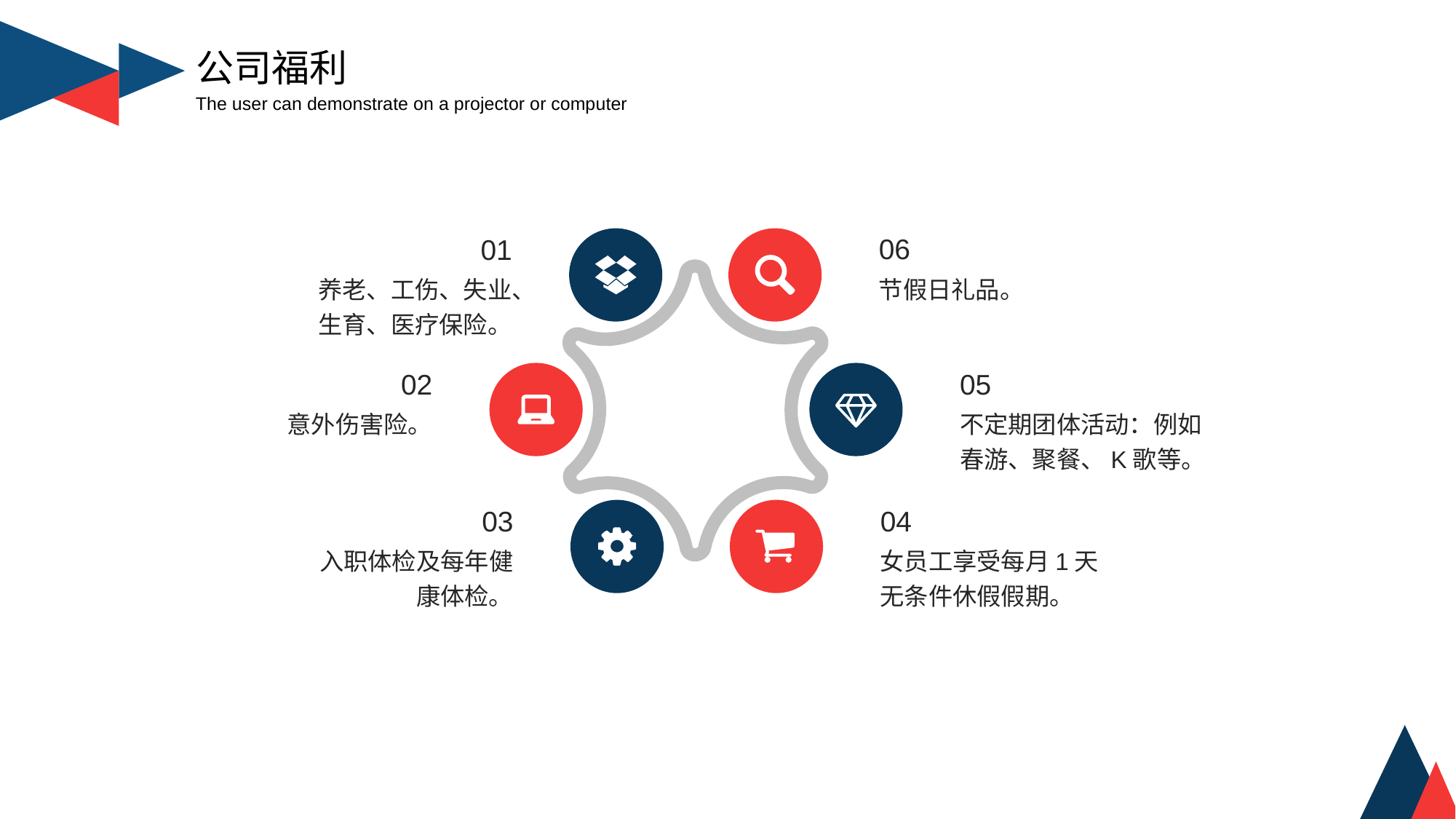

公司福利
The user can demonstrate on a projector or computer
06
节假日礼品。
01
养老、工伤、失业、生育、医疗保险。

02
意外伤害险。
05
不定期团体活动：例如春游、聚餐、K歌等。
03
入职体检及每年健康体检。
04
女员工享受每月1天无条件休假假期。